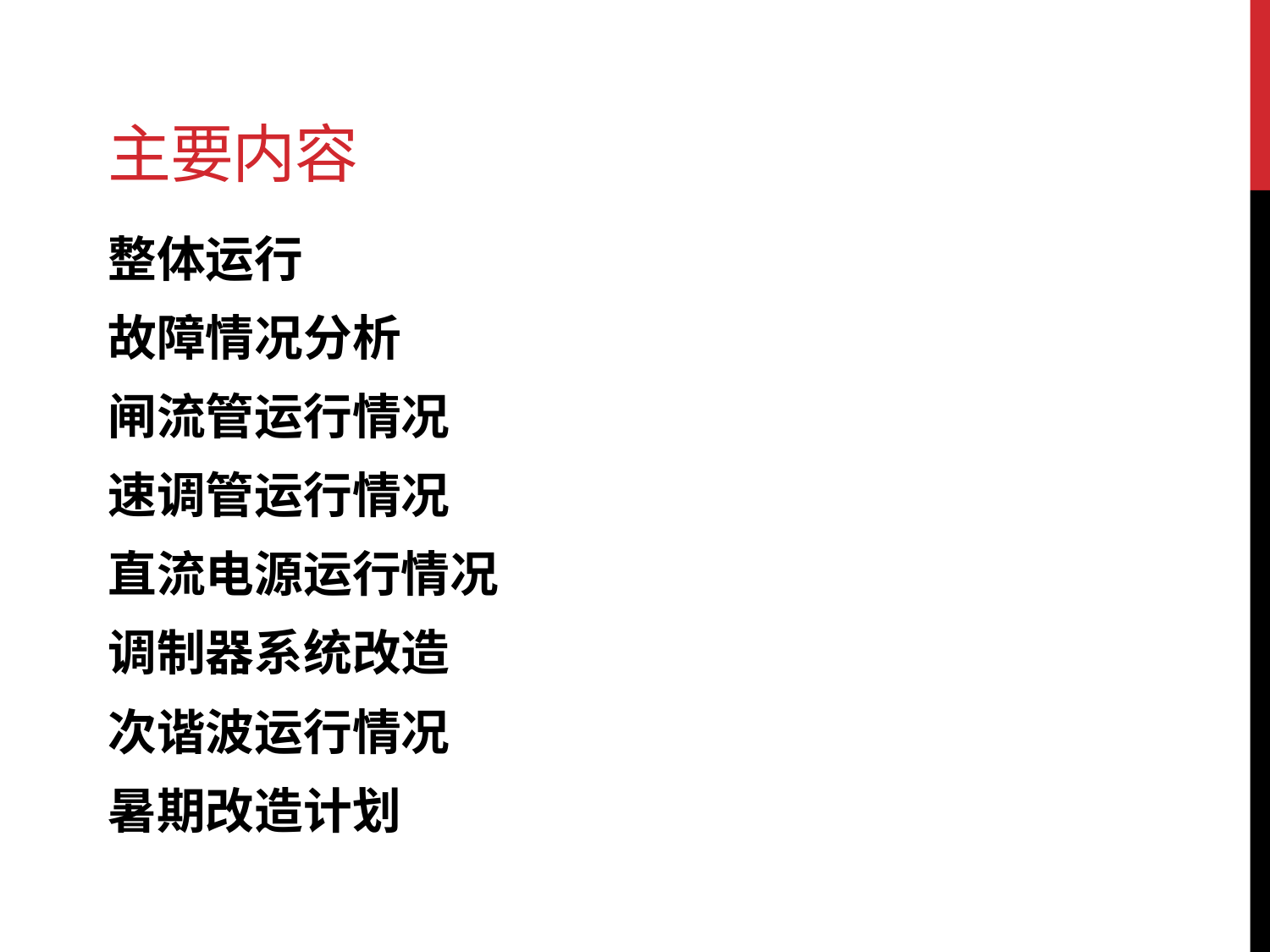

# 主要内容
整体运行
故障情况分析
闸流管运行情况
速调管运行情况
直流电源运行情况
调制器系统改造
次谐波运行情况
暑期改造计划